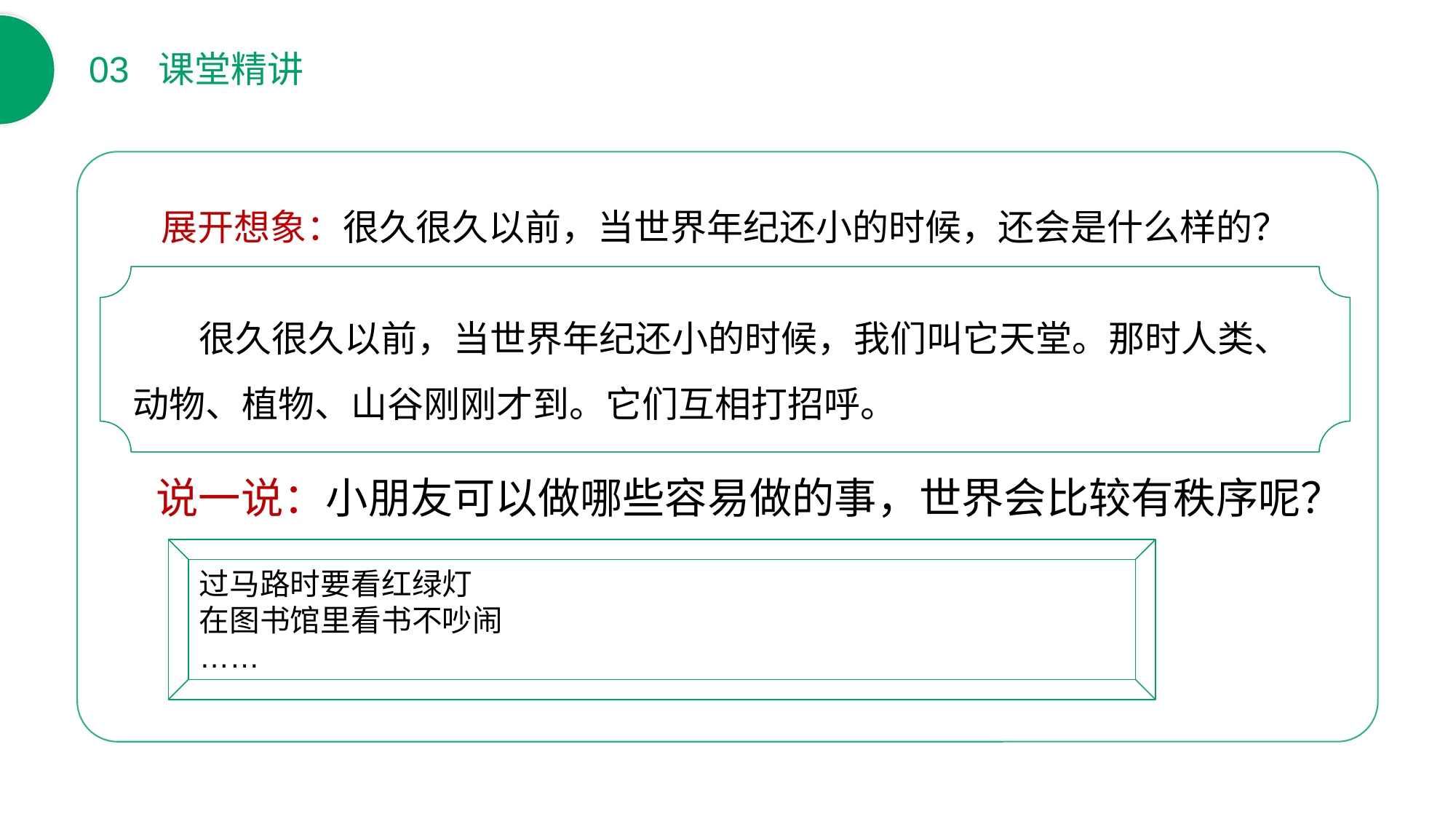

03  课堂精讲
展开想象：很久很久以前，当世界年纪还小的时候，还会是什么样的？
       很久很久以前，当世界年纪还小的时候，我们叫它天堂。那时人类、动物、植物、山谷刚刚才到。它们互相打招呼。
说一说：小朋友可以做哪些容易做的事，世界会比较有秩序呢？
过马路时要看红绿灯
在图书馆里看书不吵闹
……